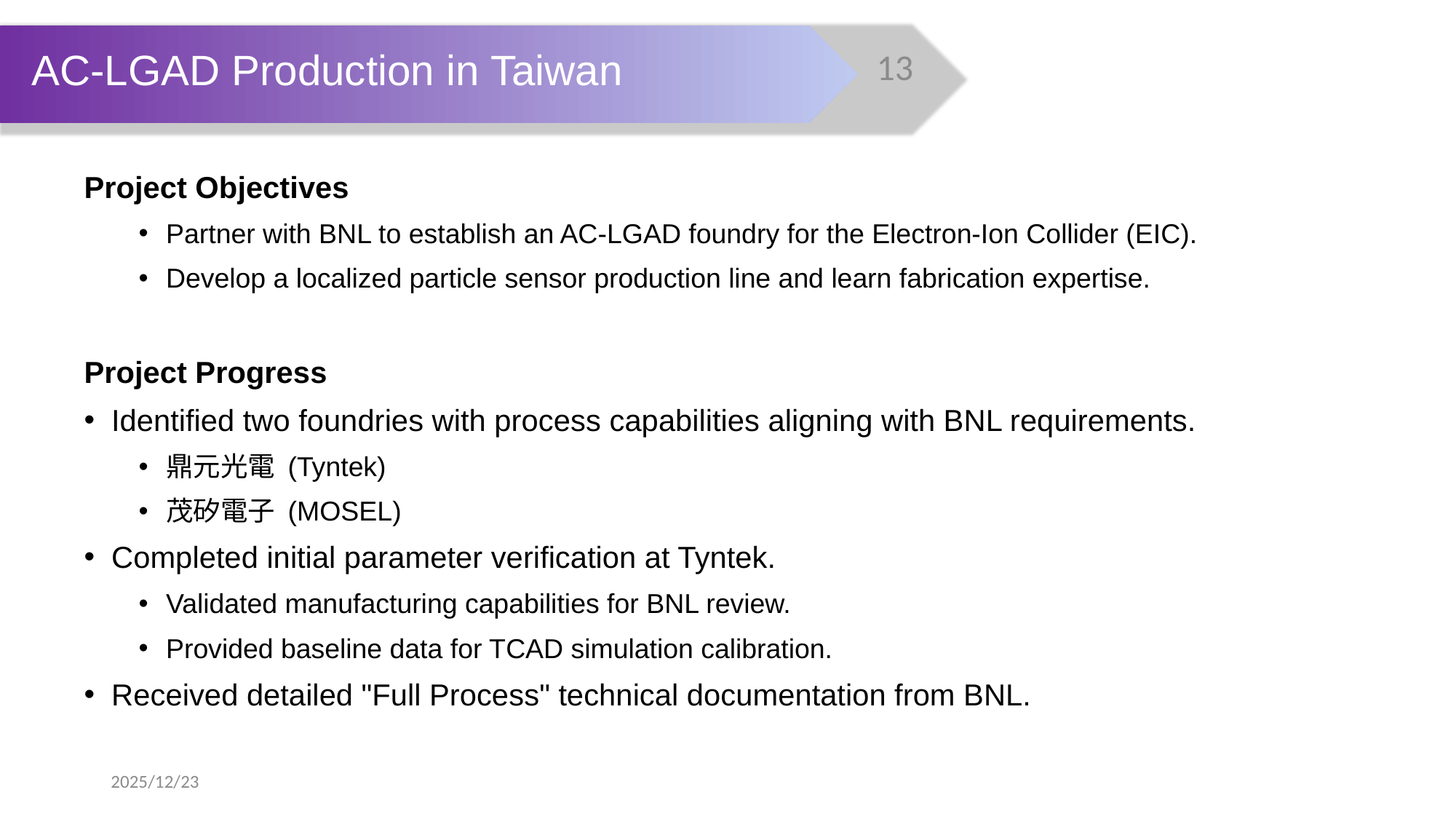

AC-LGAD Production in Taiwan
Project Objectives
Partner with BNL to establish an AC-LGAD foundry for the Electron-Ion Collider (EIC).
Develop a localized particle sensor production line and learn fabrication expertise.

Project Progress
Identified two foundries with process capabilities aligning with BNL requirements.
鼎元光電 (Tyntek)
茂矽電子 (MOSEL)
Completed initial parameter verification at Tyntek.
Validated manufacturing capabilities for BNL review.
Provided baseline data for TCAD simulation calibration.
Received detailed "Full Process" technical documentation from BNL.
2025/12/23